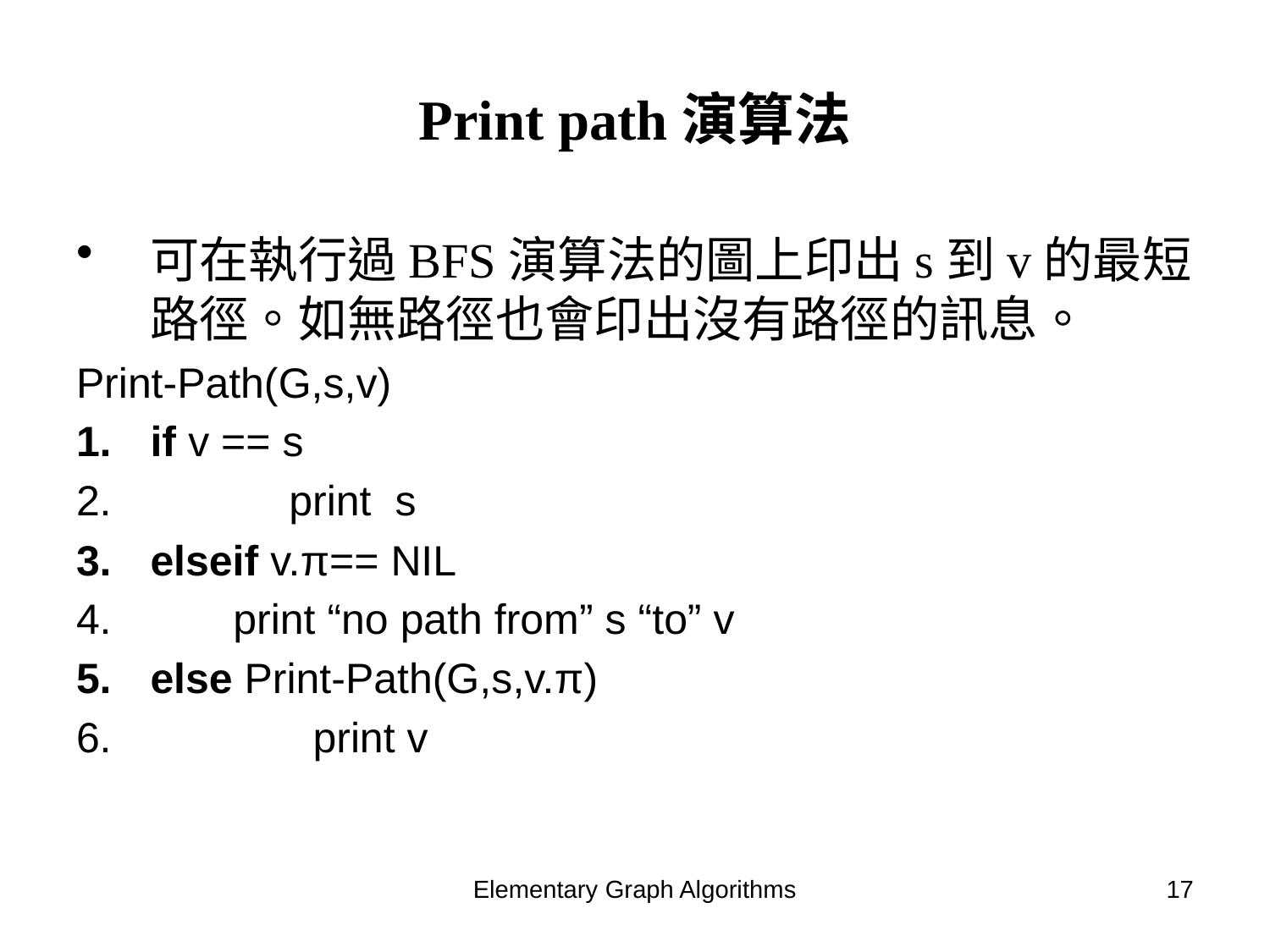

# Print path演算法
可在執行過BFS演算法的圖上印出s到v的最短路徑。如無路徑也會印出沒有路徑的訊息。
Print-Path(G,s,v)
if v == s
	 print  s
elseif v.π== NIL
       print “no path from” s “to” v
else Print-Path(G,s,v.π)
	   print v

Elementary Graph Algorithms
17